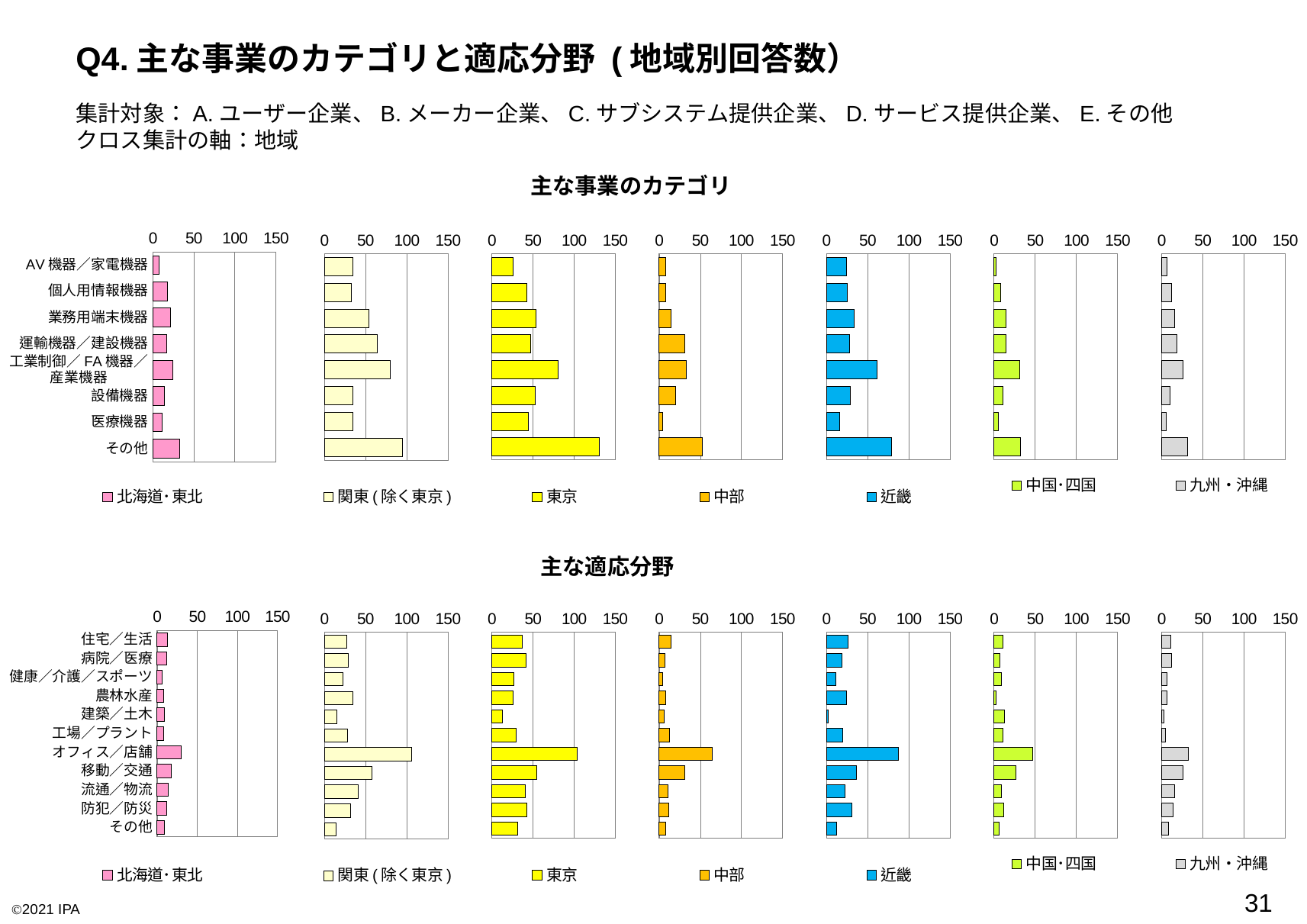

Q4.主な事業のカテゴリと適応分野 (地域別回答数）
集計対象：A.ユーザー企業、B.メーカー企業、C.サブシステム提供企業、D.サービス提供企業、E.その他
クロス集計の軸：地域
主な事業のカテゴリ

### Chart

| Category | 関東(除く東京) |
|---|---|

### Chart

| Category | 北海道･東北 |
|---|---|
| AV機器／家電機器 | 8.0 |
| 個人用情報機器 | 18.0 |
| 業務用端末機器 | 22.0 |
| 運輸機器／建設機器 | 17.0 |
| 工業制御／FA機器／産業機器 | 24.0 |
| 設備機器 | 14.0 |
| 医療機器 | 11.0 |
| その他 | 33.0 |

### Chart

| Category | 東京 |
|---|---|

### Chart

| Category | 中部 |
|---|---|

### Chart

| Category | 近畿 |
|---|---|

### Chart

| Category | 中国･四国 |
|---|---|

### Chart

| Category | 九州・沖縄 |
|---|---|
主な適応分野

### Chart

| Category | 北海道･東北 |
|---|---|
| 住宅／生活 | 13.0 |
| 病院／医療 | 12.0 |
| 健康／介護／スポーツ | 6.0 |
| 農林水産 | 8.0 |
| 建築／土木 | 9.0 |
| 工場／プラント | 8.0 |
| オフィス／店舗 | 30.0 |
| 移動／交通 | 18.0 |
| 流通／物流 | 14.0 |
| 防犯／防災 | 12.0 |
| その他 | 9.0 |

### Chart

| Category | 関東(除く東京) |
|---|---|

### Chart

| Category | 東京 |
|---|---|

### Chart

| Category | 中部 |
|---|---|

### Chart

| Category | 近畿 |
|---|---|

### Chart

| Category | 中国･四国 |
|---|---|

### Chart

| Category | 九州・沖縄 |
|---|---|